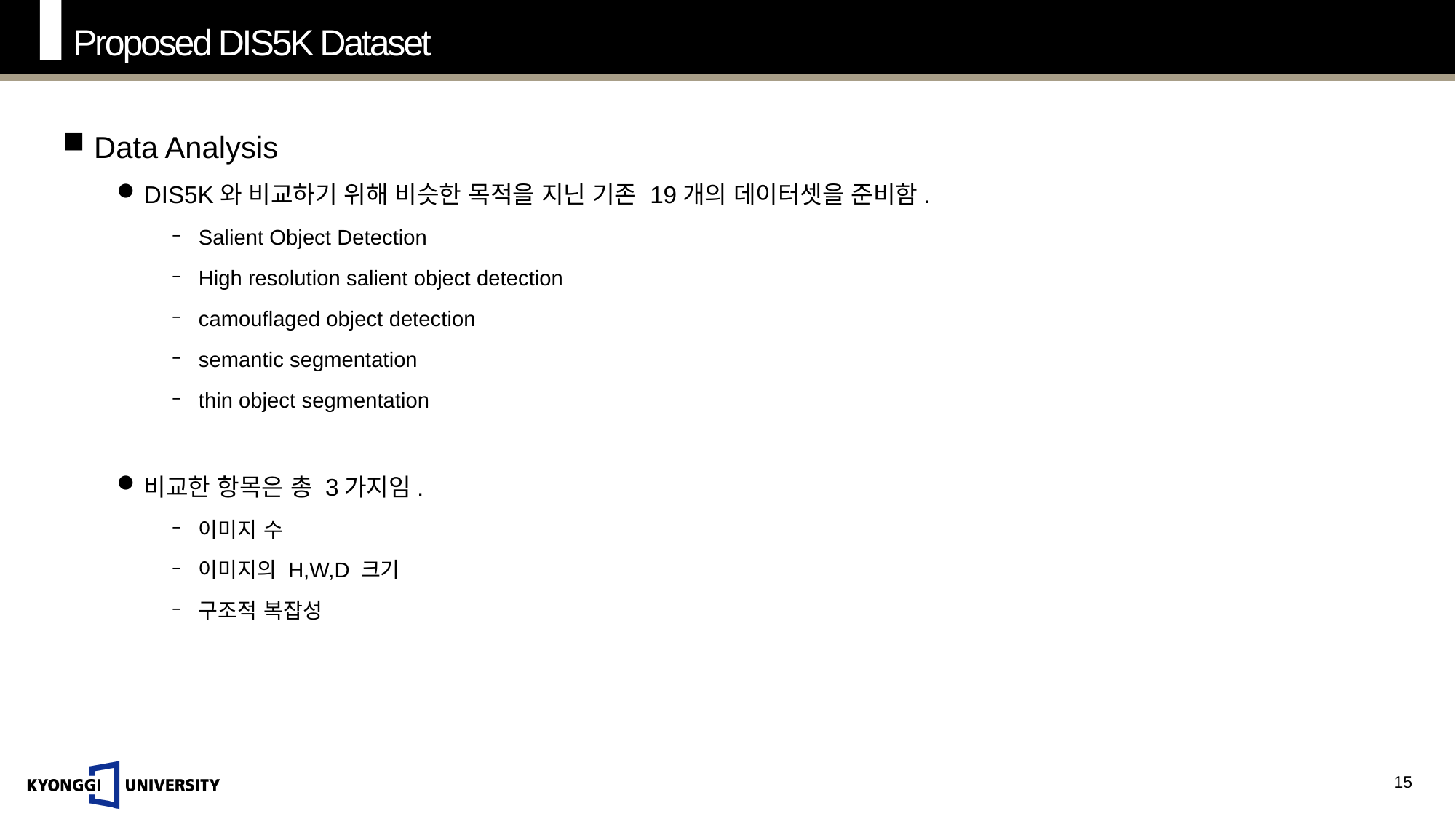

Proposed DIS5K Dataset
Data Analysis
DIS5K와 비교하기 위해 비슷한 목적을 지닌 기존 19개의 데이터셋을 준비함.
Salient Object Detection
High resolution salient object detection
camouflaged object detection
semantic segmentation
thin object segmentation

비교한 항목은 총 3가지임.
이미지 수
이미지의 H,W,D 크기
구조적 복잡성